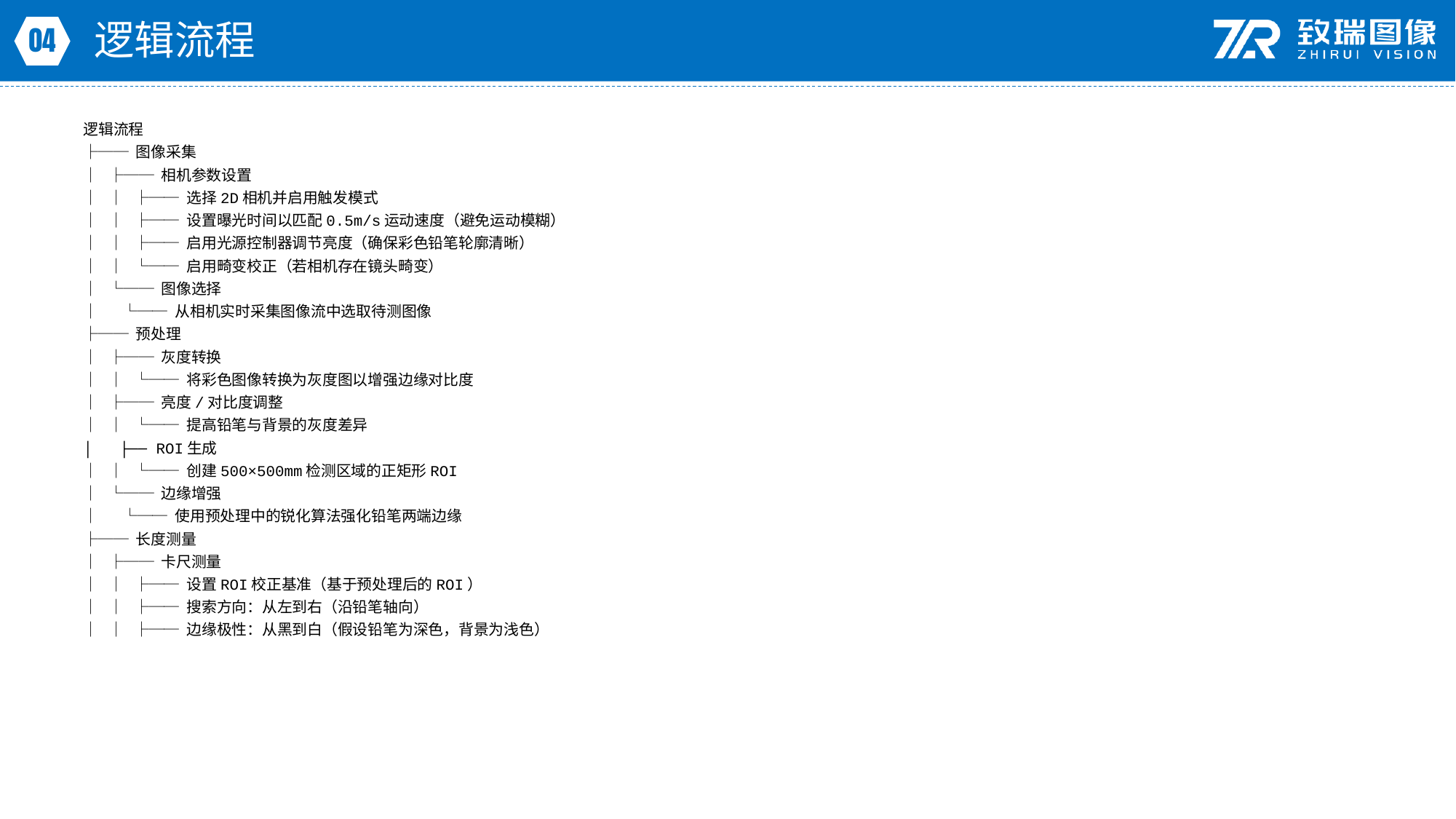

逻辑流程
04

逻辑流程
├── 图像采集
│   ├── 相机参数设置
│   │   ├── 选择2D相机并启用触发模式
│   │   ├── 设置曝光时间以匹配0.5m/s运动速度（避免运动模糊）
│   │   ├── 启用光源控制器调节亮度（确保彩色铅笔轮廓清晰）
│   │   └── 启用畸变校正（若相机存在镜头畸变）
│   └── 图像选择
│       └── 从相机实时采集图像流中选取待测图像
├── 预处理
│   ├── 灰度转换
│   │   └── 将彩色图像转换为灰度图以增强边缘对比度
│   ├── 亮度/对比度调整
│   │   └── 提高铅笔与背景的灰度差异
│   ├── ROI生成
│   │   └── 创建500×500mm检测区域的正矩形ROI
│   └── 边缘增强
│       └── 使用预处理中的锐化算法强化铅笔两端边缘
├── 长度测量
│   ├── 卡尺测量
│   │   ├── 设置ROI校正基准（基于预处理后的ROI）
│   │   ├── 搜索方向：从左到右（沿铅笔轴向）
│   │   ├── 边缘极性：从黑到白（假设铅笔为深色，背景为浅色）